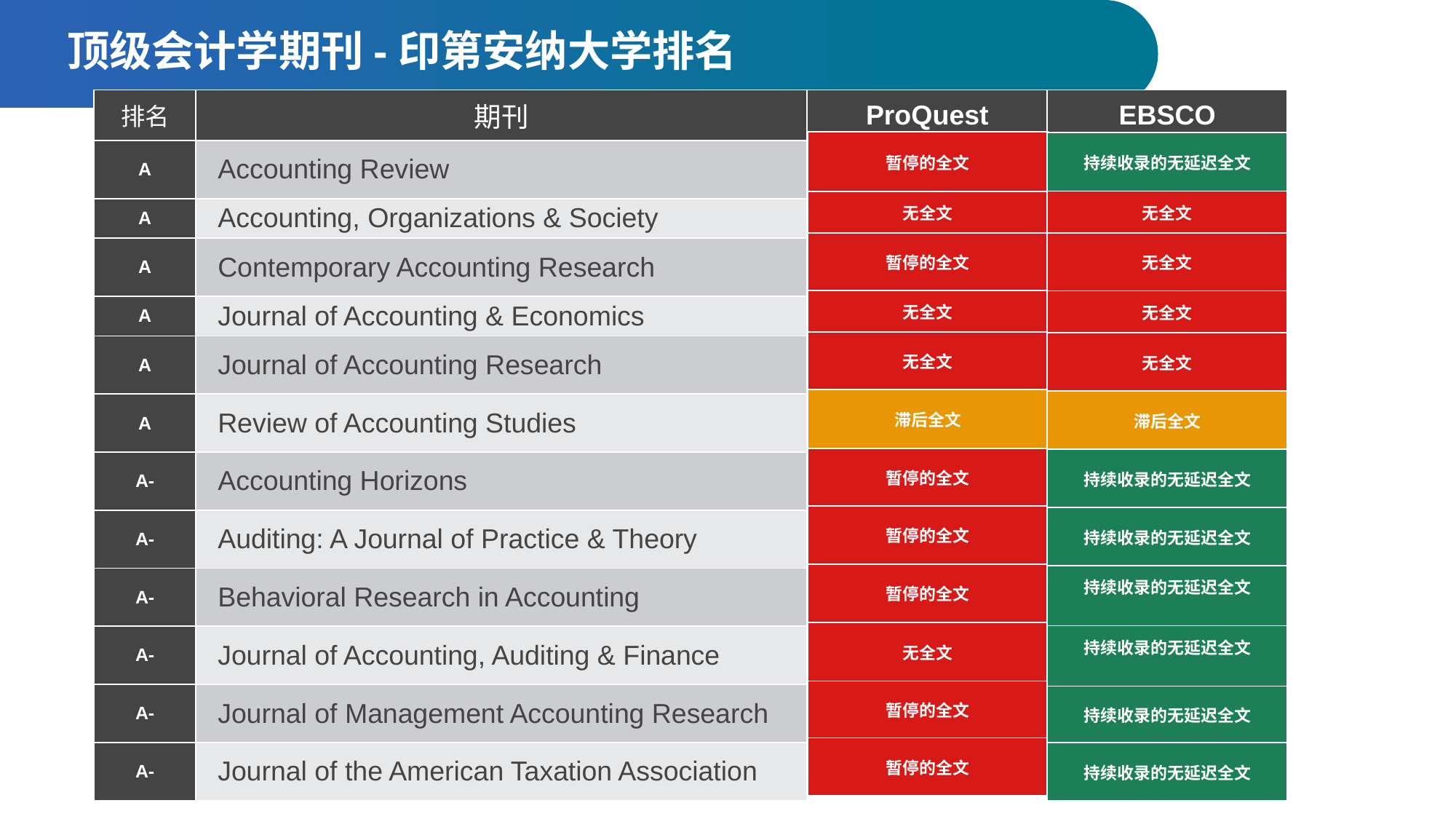

顶级会计学期刊-印第安纳大学排名
| 排名 | 期刊 | ProQuest | EBSCO |
| --- | --- | --- | --- |
| A | Accounting Review | Halted Full Text | Active Full Text NO Embargo |
| A | Accounting, Organizations & Society | NO Full Text | NO Full Text |
| A | Contemporary Accounting Research | Halted Full Text | Embargoed Full Text |
| A | Journal of Accounting & Economics | NO Full Text | NO Full Text |
| A | Journal of Accounting Research | NO Full Text | Active Full Text NO Embargo |
| A | Review of Accounting Studies | Embargoed Full Text | Embargoed Full Text |
| A- | Accounting Horizons | Halted Full Text | Active Full Text NO Embargo |
| A- | Auditing: A Journal of Practice & Theory | Halted Full Text | Active Full Text NO Embargo |
| A- | Behavioral Research in Accounting | Halted Full Text | Active Full Text NO Embargo |
| A- | Journal of Accounting, Auditing & Finance | NO Full Text | Active Full Text NO Embargo |
| A- | Journal of Management Accounting Research | Halted Full Text | Active Full Text NO Embargo |
| A- | Journal of the American Taxation Association | Halted Full Text | Active Full Text NO Embargo |
| 暂停的全文 |
| --- |
| 无全文 |
| 暂停的全文 |
| 无全文 |
| 无全文 |
| 滞后全文 |
| 暂停的全文 |
| 暂停的全文 |
| 暂停的全文 |
| 无全文 |
| 暂停的全文 |
| 暂停的全文 |
| 持续收录的无延迟全文 |
| --- |
| 无全文 |
| 无全文 |
| 无全文 |
| 无全文 |
| 滞后全文 |
| 持续收录的无延迟全文 |
| 持续收录的无延迟全文 |
| 持续收录的无延迟全文 |
| 持续收录的无延迟全文 |
| 持续收录的无延迟全文 |
| 持续收录的无延迟全文 |